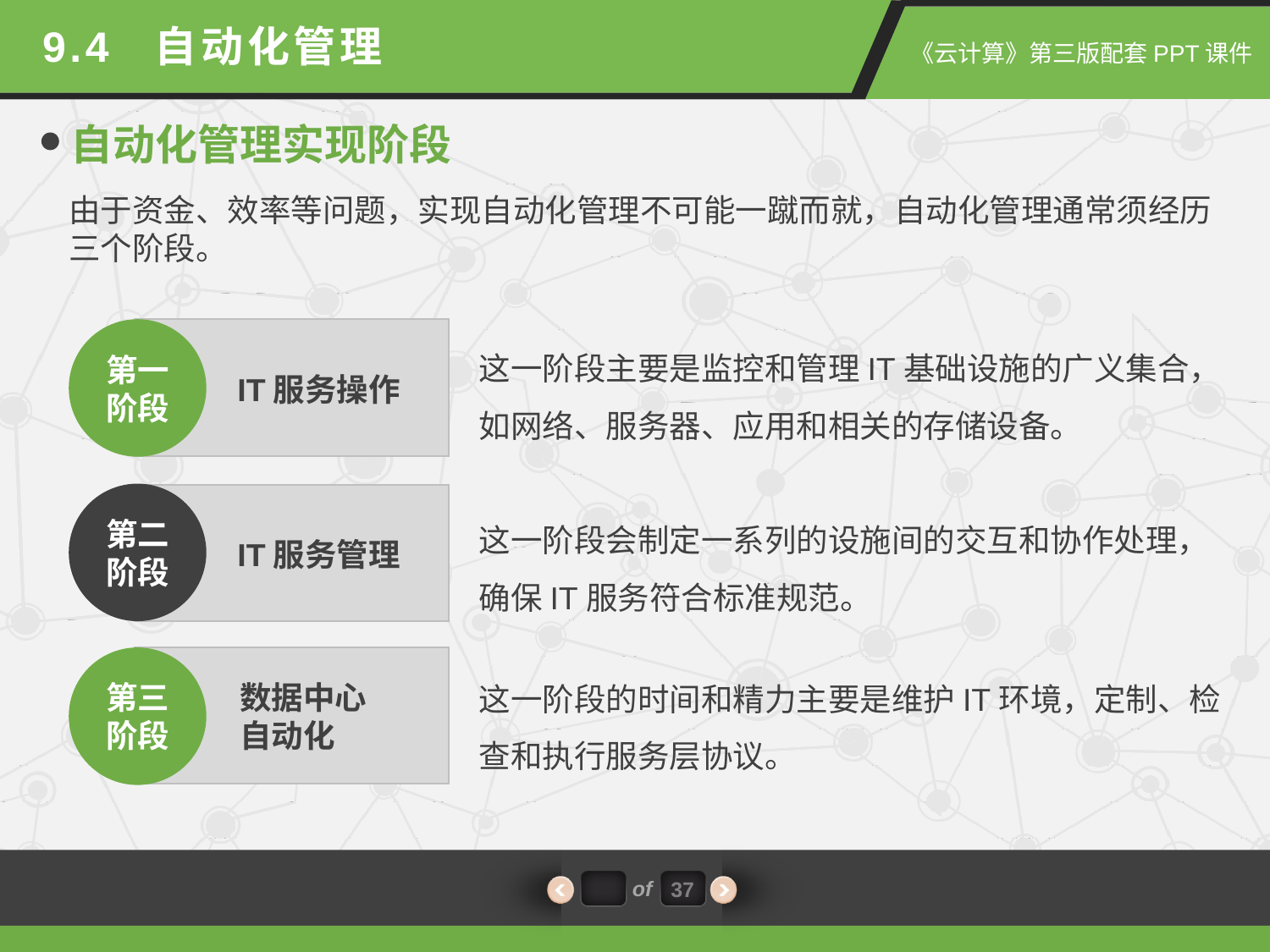

9.4  自动化管理
自动化管理实现阶段

由于资金、效率等问题，实现自动化管理不可能一蹴而就，自动化管理通常须经历三个阶段。
第一阶段

这一阶段主要是监控和管理IT基础设施的广义集合，如网络、服务器、应用和相关的存储设备。
IT服务操作
第二阶段

这一阶段会制定一系列的设施间的交互和协作处理，确保IT服务符合标准规范。
IT服务管理

第三阶段
这一阶段的时间和精力主要是维护IT环境，定制、检查和执行服务层协议。
数据中心
自动化
11